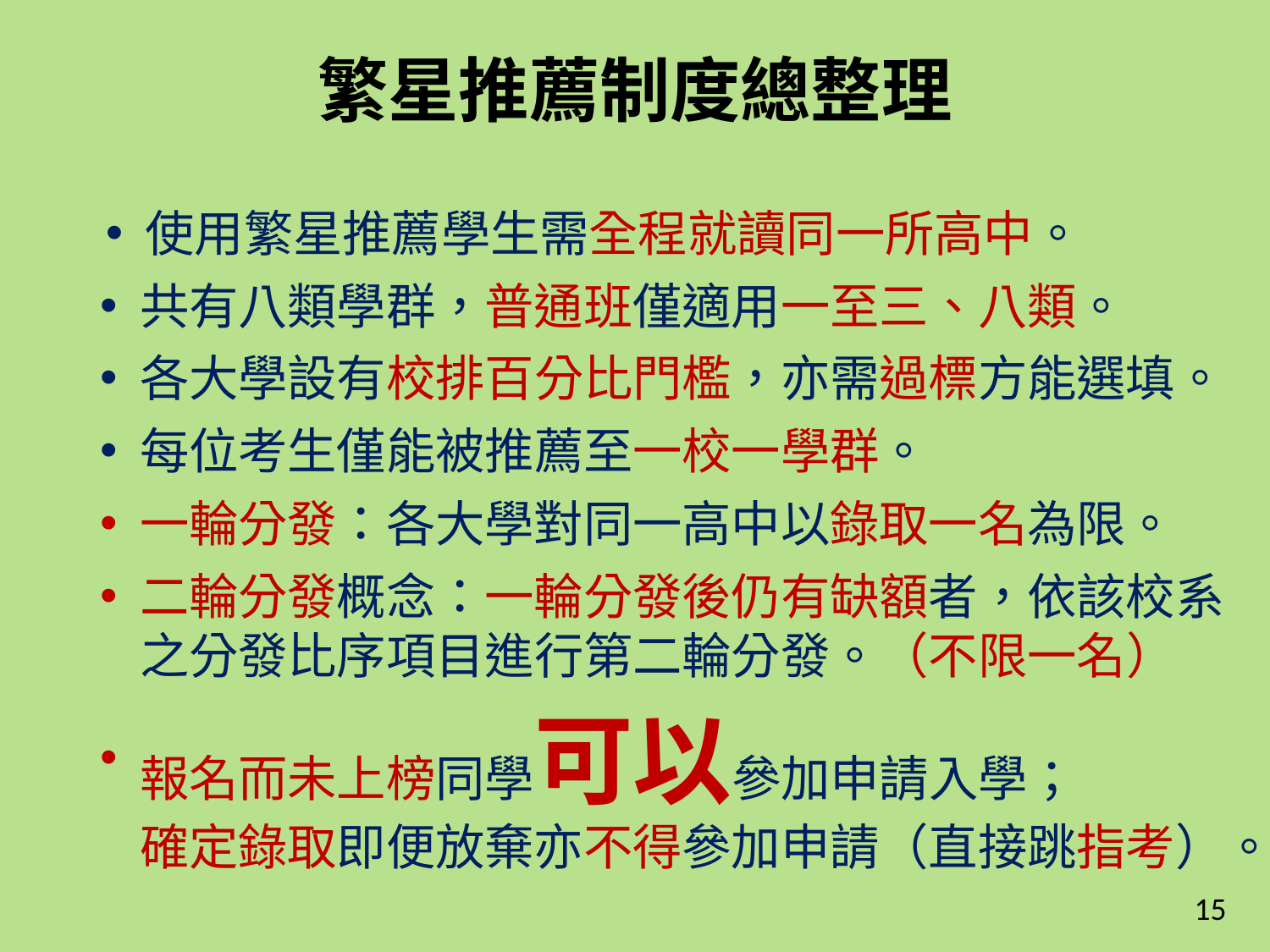

繁星推薦制度總整理
使用繁星推薦學生需全程就讀同一所高中。
共有八類學群，普通班僅適用一至三、八類。
各大學設有校排百分比門檻，亦需過標方能選填。
每位考生僅能被推薦至一校一學群。
一輪分發：各大學對同一高中以錄取一名為限。
二輪分發概念：一輪分發後仍有缺額者，依該校系之分發比序項目進行第二輪分發。（不限一名）
報名而未上榜同學可以參加申請入學；
確定錄取即便放棄亦不得參加申請（直接跳指考）。